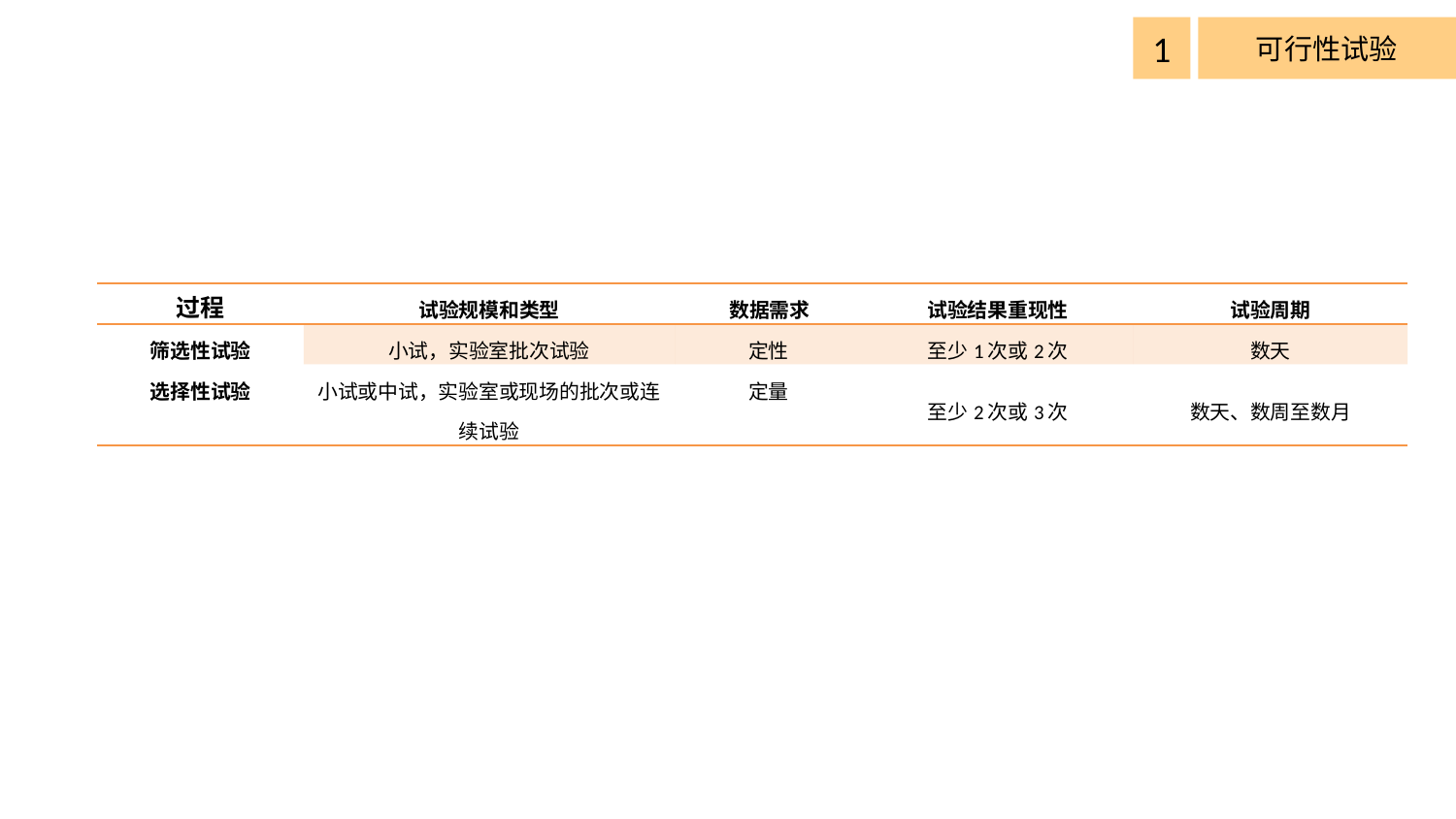

1
可行性试验
| 过程 | 试验规模和类型 | 数据需求 | 试验结果重现性 | 试验周期 |
| --- | --- | --- | --- | --- |
| 筛选性试验 | 小试，实验室批次试验 | 定性 | 至少1次或2次 | 数天 |
| 选择性试验 | 小试或中试，实验室或现场的批次或连续试验 | 定量 | 至少2次或3次 | 数天、数周至数月 |